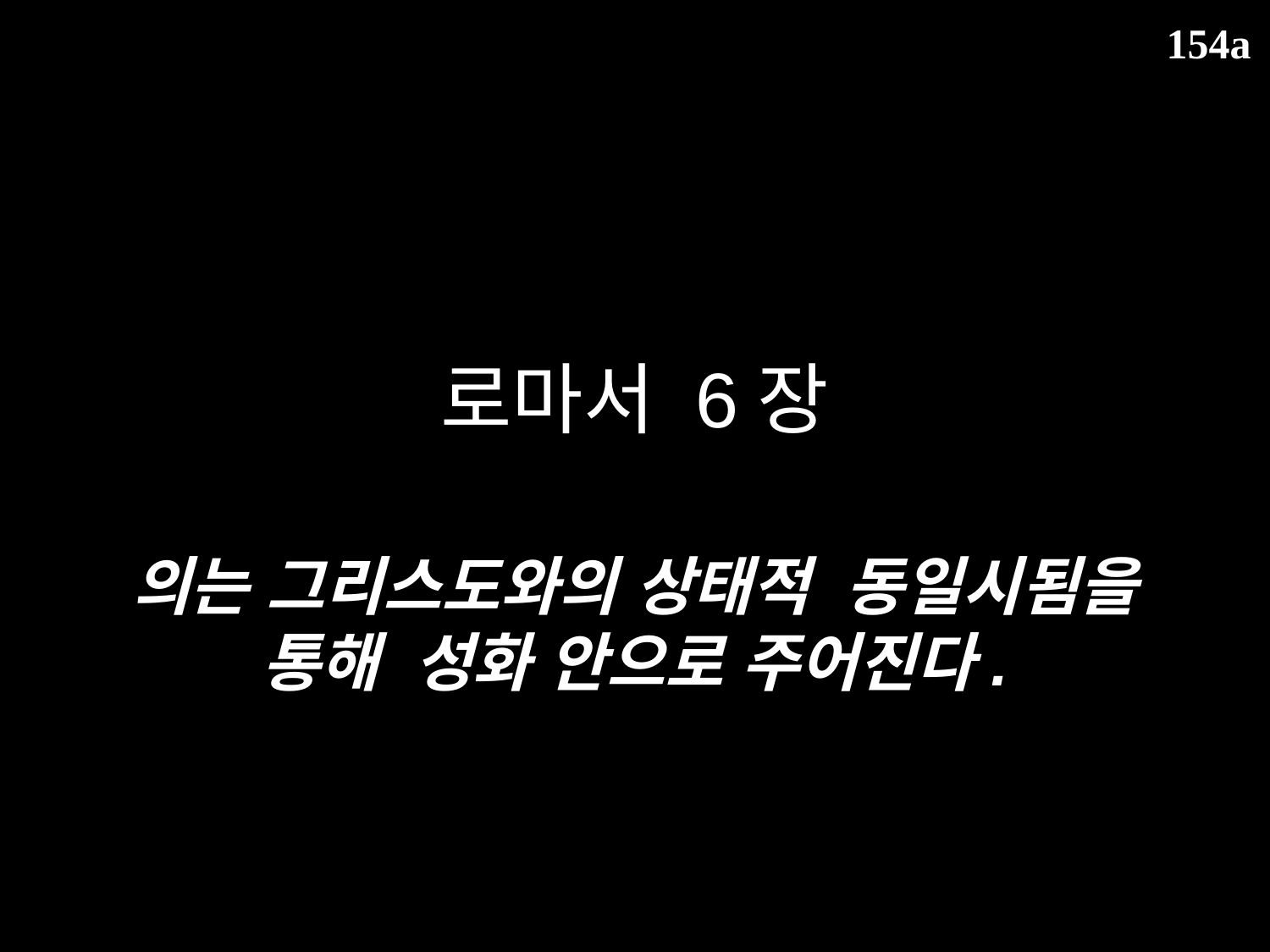

154a
# 로마서 6장
의는 그리스도와의 상태적  동일시됨을 통해  성화 안으로 주어진다.